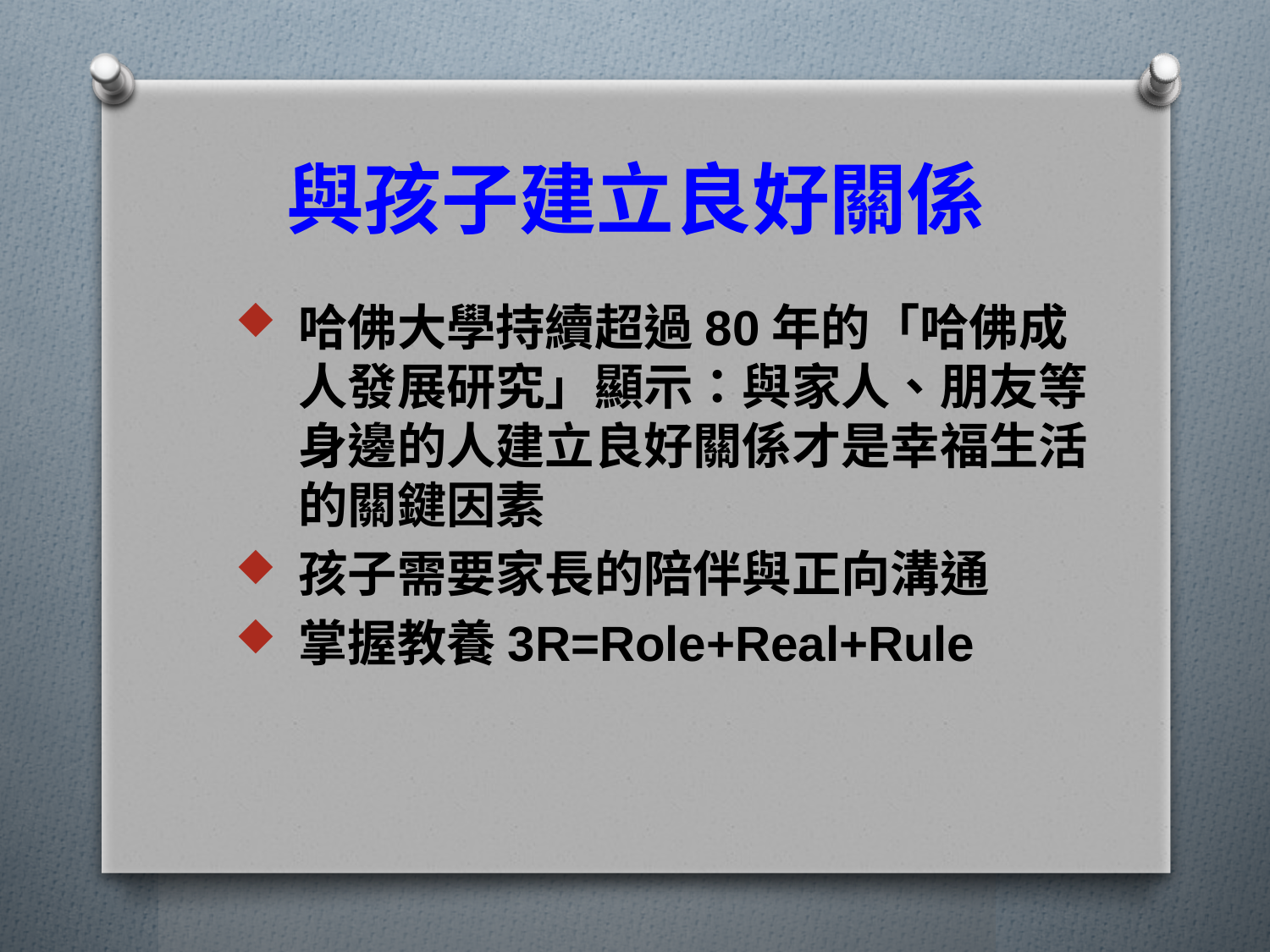

# 與孩子建立良好關係
哈佛大學持續超過80年的「哈佛成人發展研究」顯示：與家人、朋友等身邊的人建立良好關係才是幸福生活的關鍵因素
孩子需要家長的陪伴與正向溝通
掌握教養3R=Role+Real+Rule